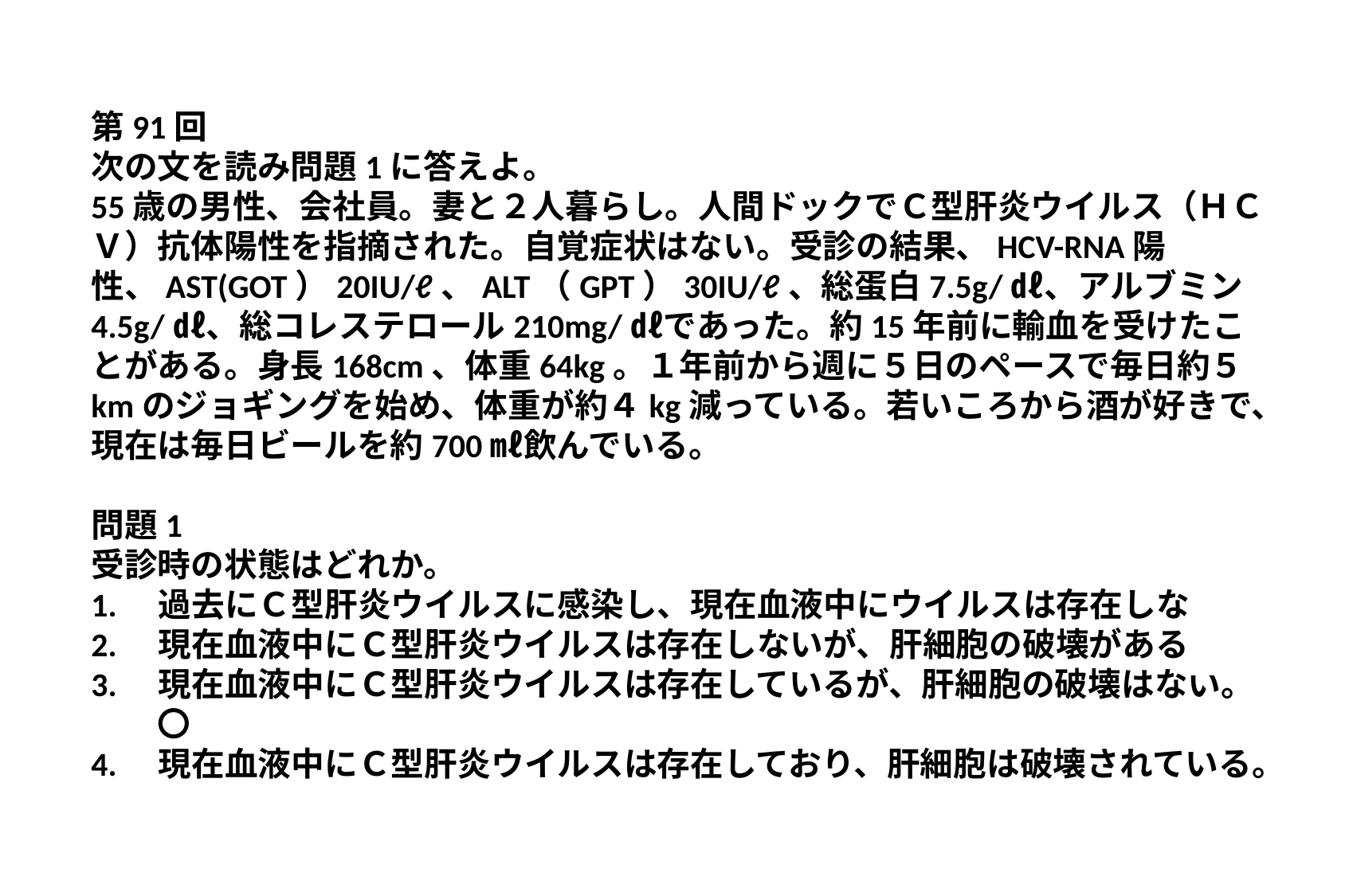

第91回
次の文を読み問題1に答えよ。
55歳の男性、会社員。妻と２人暮らし。人間ドックでＣ型肝炎ウイルス（ＨＣＶ）抗体陽性を指摘された。自覚症状はない。受診の結果、HCV-RNA陽性、AST(GOT）20IU/ℓ、ALT（GPT）30IU/ℓ、総蛋白7.5g/㎗、アルブミン4.5g/㎗、総コレステロール210mg/㎗であった。約15年前に輸血を受けたことがある。身長168cm、体重64kg。１年前から週に５日のペースで毎日約５kmのジョギングを始め、体重が約４kg減っている。若いころから酒が好きで、現在は毎日ビールを約700㎖飲んでいる。

問題1
受診時の状態はどれか。
1.　過去にＣ型肝炎ウイルスに感染し、現在血液中にウイルスは存在しない。
2.　現在血液中にＣ型肝炎ウイルスは存在しないが、肝細胞の破壊がある。
3.　現在血液中にＣ型肝炎ウイルスは存在しているが、肝細胞の破壊はない。　　〇
4.　現在血液中にＣ型肝炎ウイルスは存在しており、肝細胞は破壊されている。